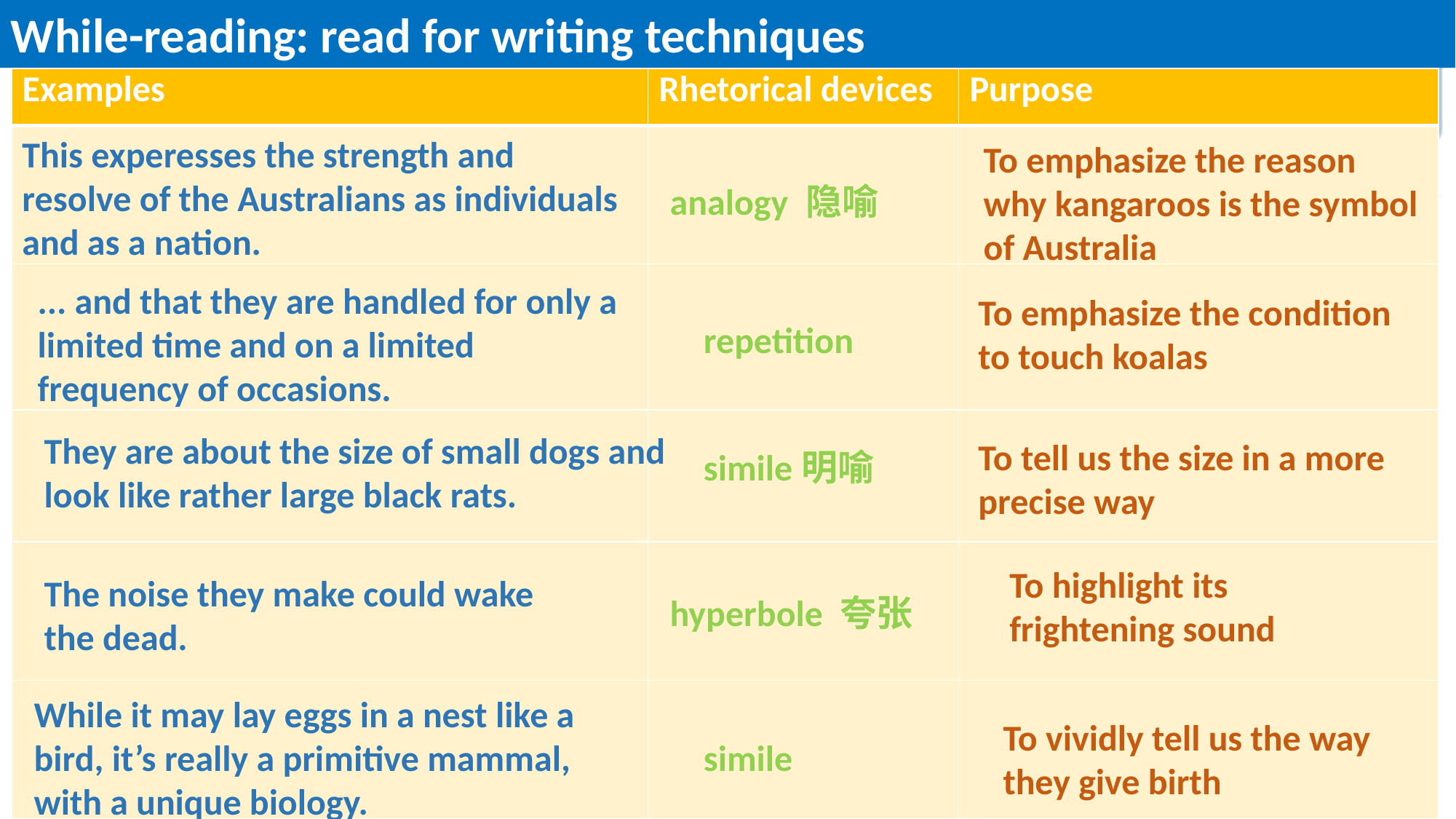

While-reading: read for writing techniques
| Examples | Rhetorical devices | Purpose |
| --- | --- | --- |
|  |  |  |
|  |  |  |
|  |  |  |
|  |  |  |
|  |  |  |
What rhetorical devices does the writer use to arouse the readers’ interest?

This experesses the strength and resolve of the Australians as individuals and as a nation.

To emphasize the reason why kangaroos is the symbol of Australia
analogy 隐喻
... and that they are handled for only a limited time and on a limited frequency of occasions.
To emphasize the condition to touch koalas
repetition
They are about the size of small dogs and look like rather large black rats.

To tell us the size in a more precise way
simile明喻

To highlight its frightening sound
The noise they make could wake the dead.

hyperbole 夸张

While it may lay eggs in a nest like a bird, it’s really a primitive mammal, with a unique biology.

To vividly tell us the way they give birth
simile